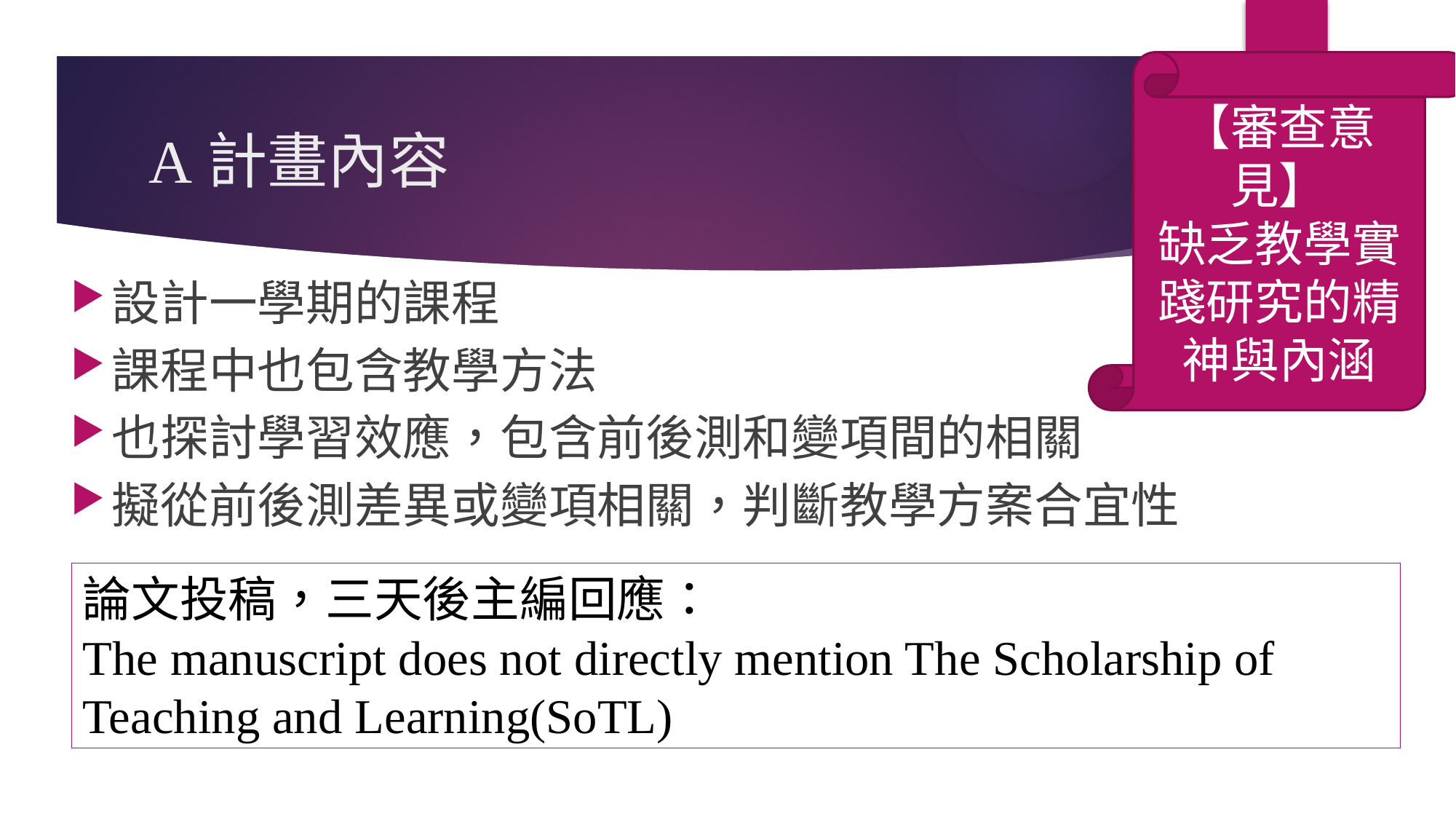

5
【審查意見】
缺乏教學實踐研究的精神與內涵
# A計畫內容
設計一學期的課程
課程中也包含教學方法
也探討學習效應，包含前後測和變項間的相關
擬從前後測差異或變項相關，判斷教學方案合宜性
論文投稿，三天後主編回應：
The manuscript does not directly mention The Scholarship of Teaching and Learning(SoTL)